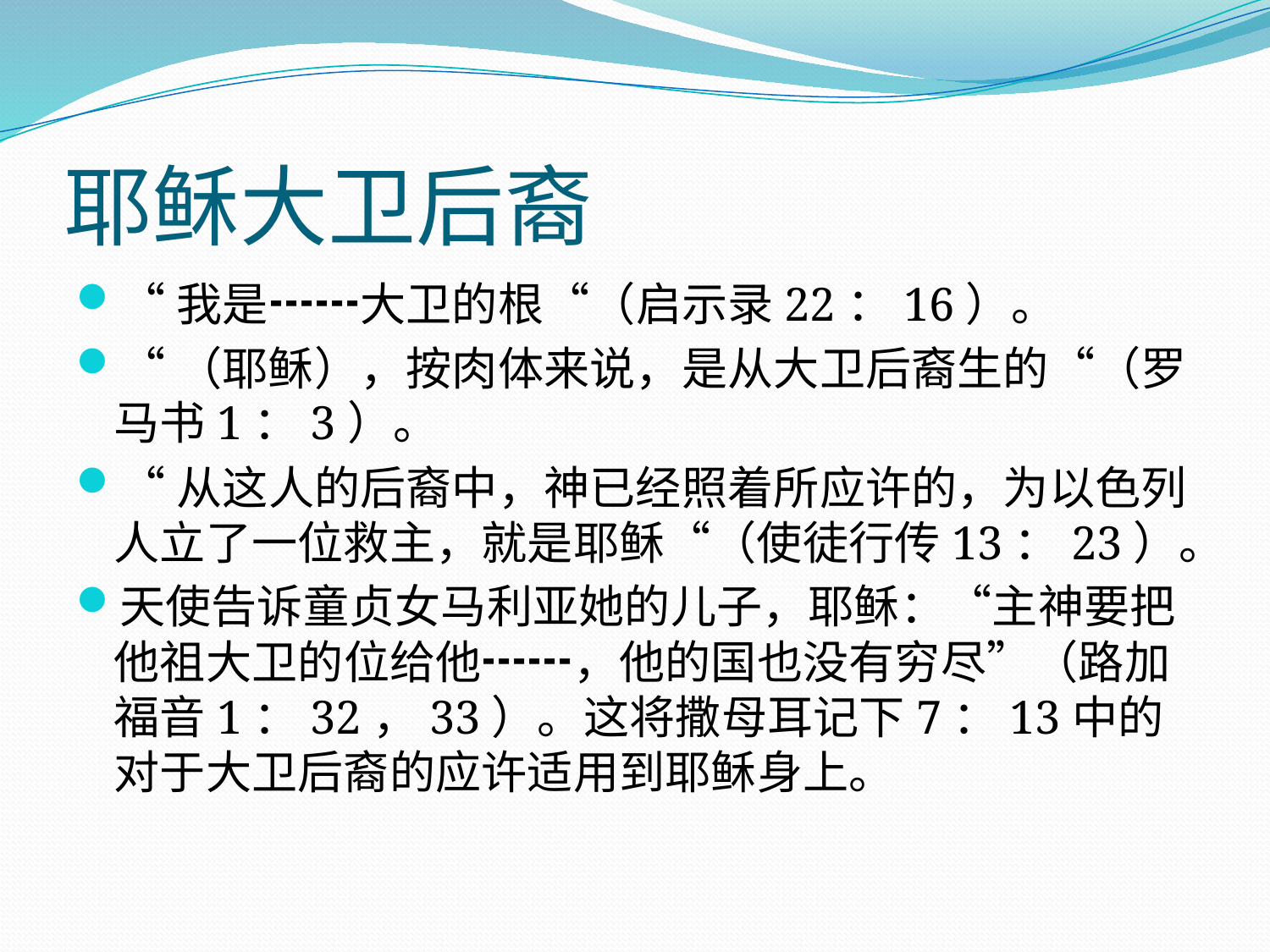

# 耶稣大卫后裔
“我是┅┅大卫的根“（启示录22：16）。
“（耶稣），按肉体来说，是从大卫后裔生的“（罗马书1：3）。
“从这人的后裔中，神已经照着所应许的，为以色列人立了一位救主，就是耶稣“（使徒行传13：23）。
天使告诉童贞女马利亚她的儿子，耶稣：“主神要把他祖大卫的位给他┅┅，他的国也没有穷尽”（路加福音1：32，33）。这将撒母耳记下7：13中的对于大卫后裔的应许适用到耶稣身上。